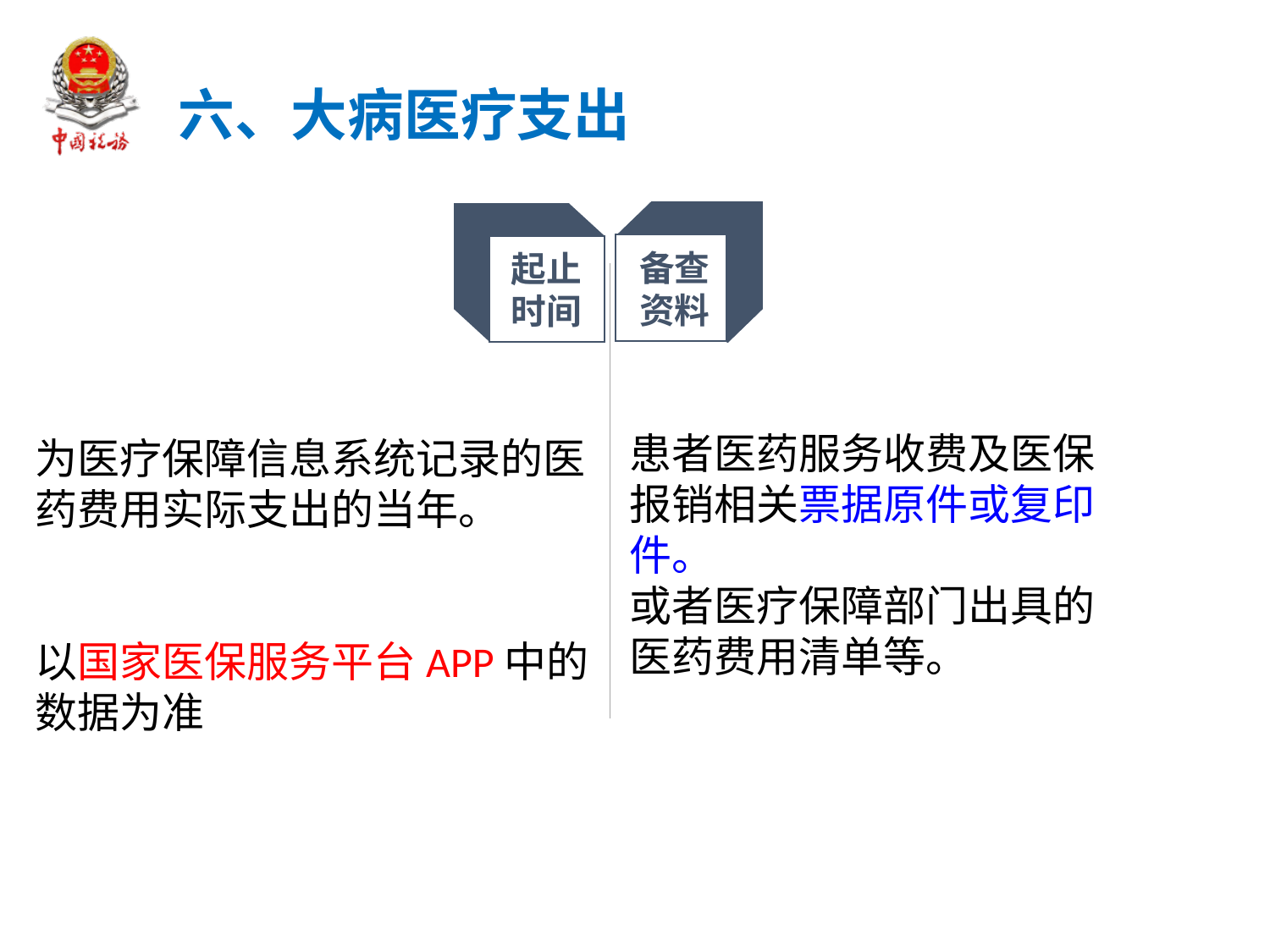

六、大病医疗支出

备查
资料
起止
时间
患者医药服务收费及医保报销相关票据原件或复印件。
或者医疗保障部门出具的医药费用清单等。
为医疗保障信息系统记录的医药费用实际支出的当年。

以国家医保服务平台APP中的数据为准